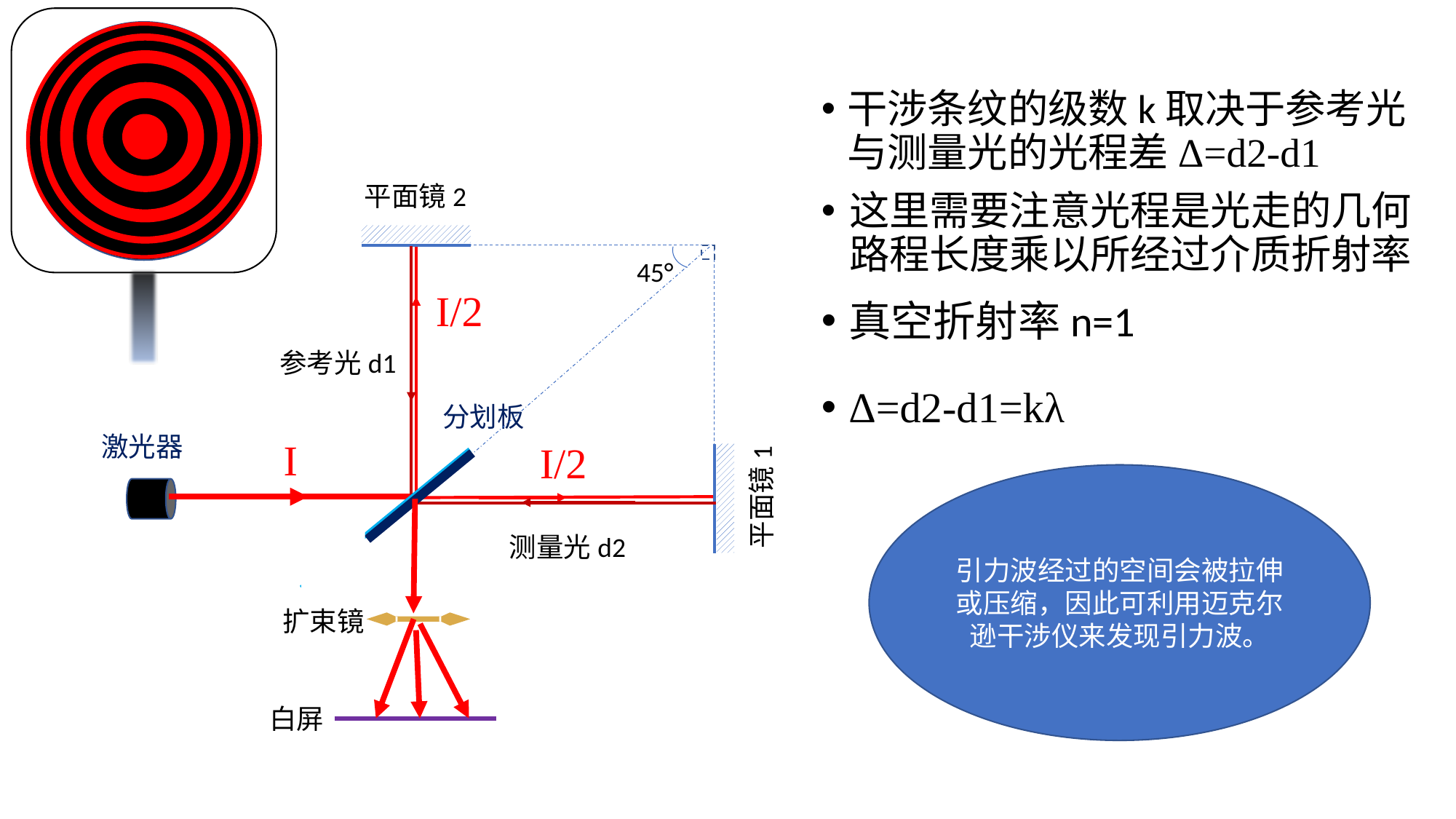

干涉条纹的级数k取决于参考光与测量光的光程差Δ=d2-d1
平面镜2

I/2
45°
参考光d1
分划板
激光器
I
I/2

平面镜1

测量光d2
扩束镜
白屏
这里需要注意光程是光走的几何路程长度乘以所经过介质折射率
真空折射率n=1
Δ=d2-d1=kλ
引力波经过的空间会被拉伸或压缩，因此可利用迈克尔逊干涉仪来发现引力波。